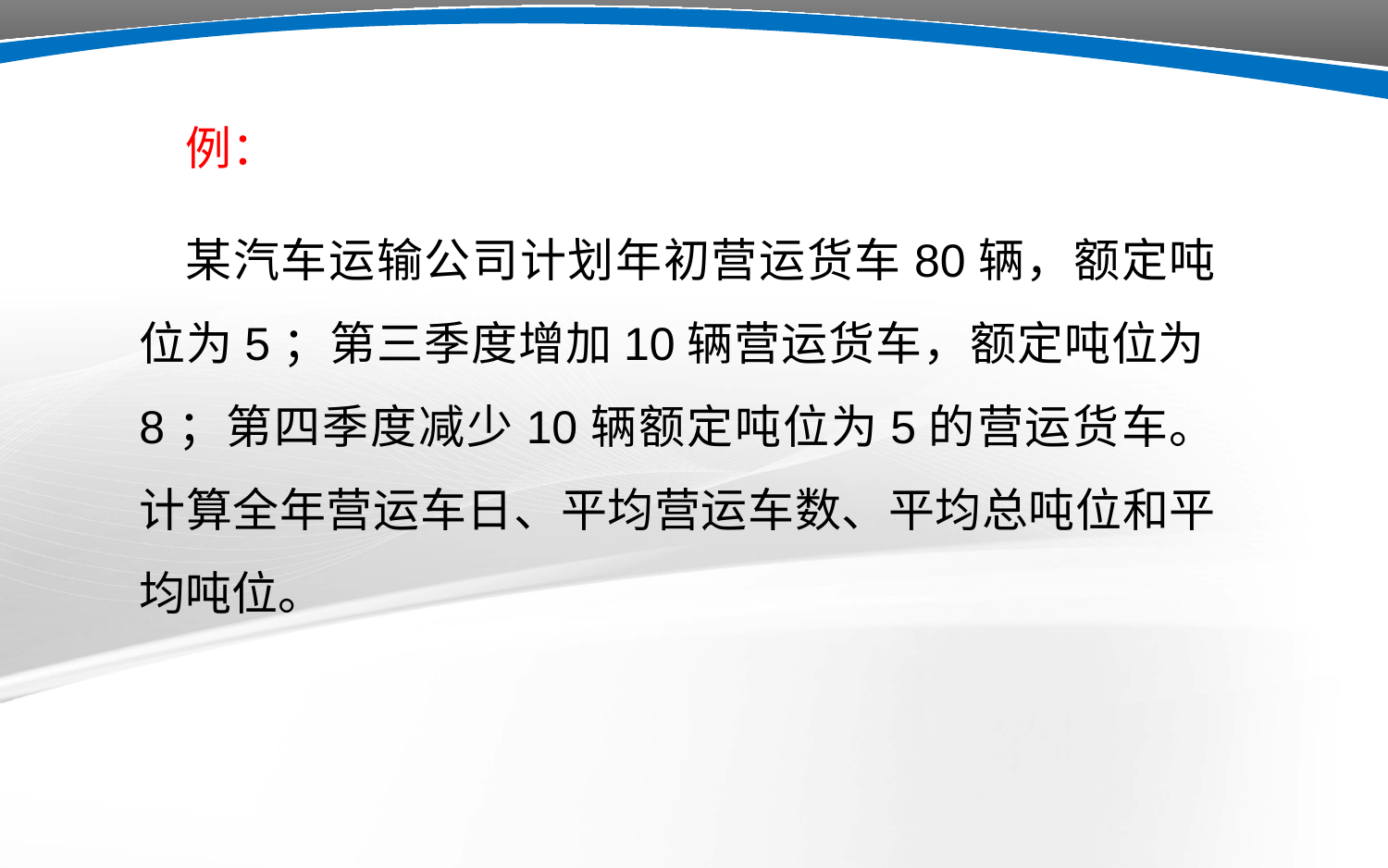

例：
某汽车运输公司计划年初营运货车80辆，额定吨位为5；第三季度增加10辆营运货车，额定吨位为8；第四季度减少10辆额定吨位为5的营运货车。计算全年营运车日、平均营运车数、平均总吨位和平均吨位。